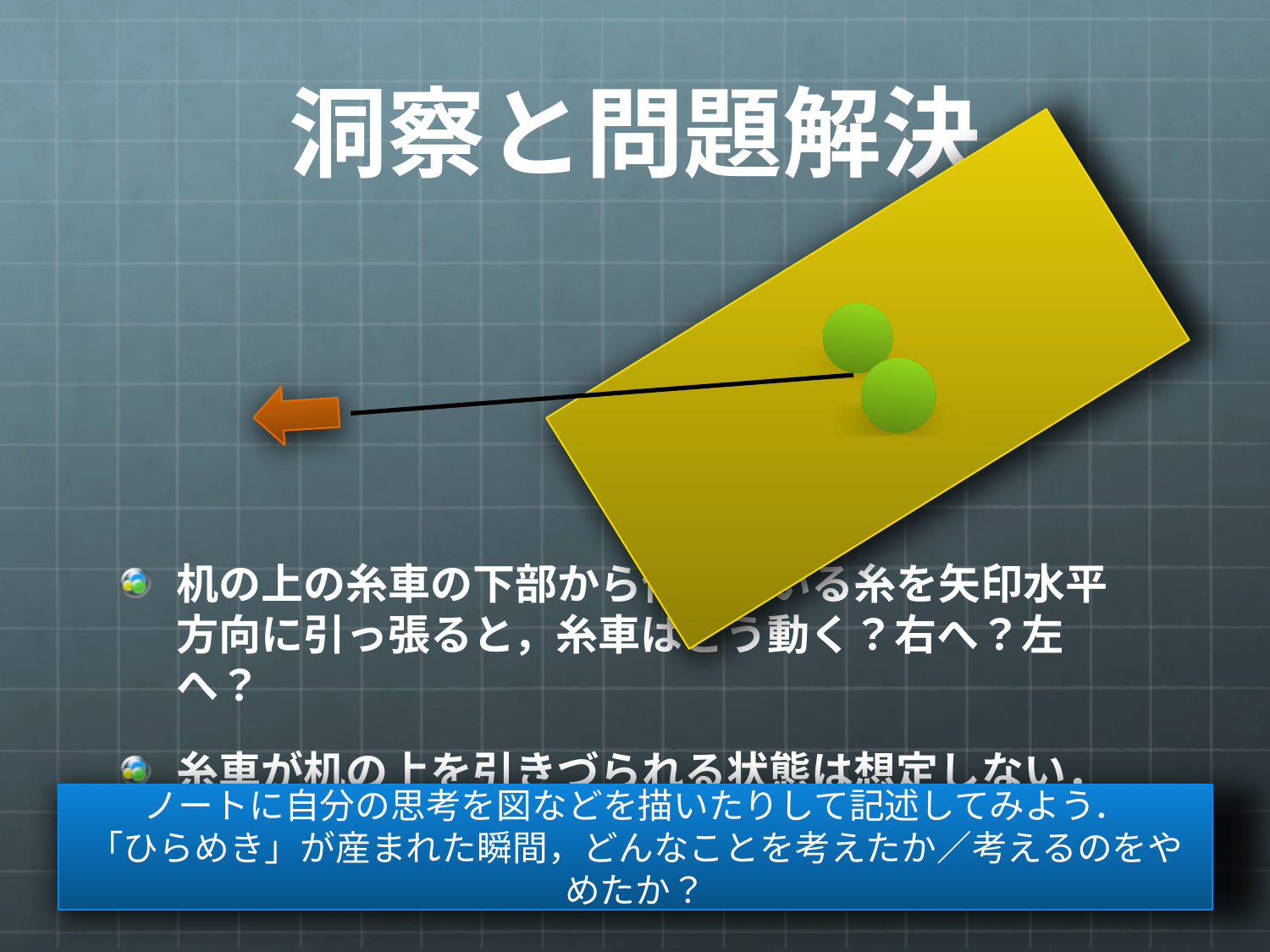

# 洞察と問題解決

机の上の糸車の下部から伸びている糸を矢印水平方向に引っ張ると，糸車はどう動く？右へ？左へ？
糸車が机の上を引きづられる状態は想定しない．
ノートに自分の思考を図などを描いたりして記述してみよう．
「ひらめき」が産まれた瞬間，どんなことを考えたか／考えるのをやめたか？